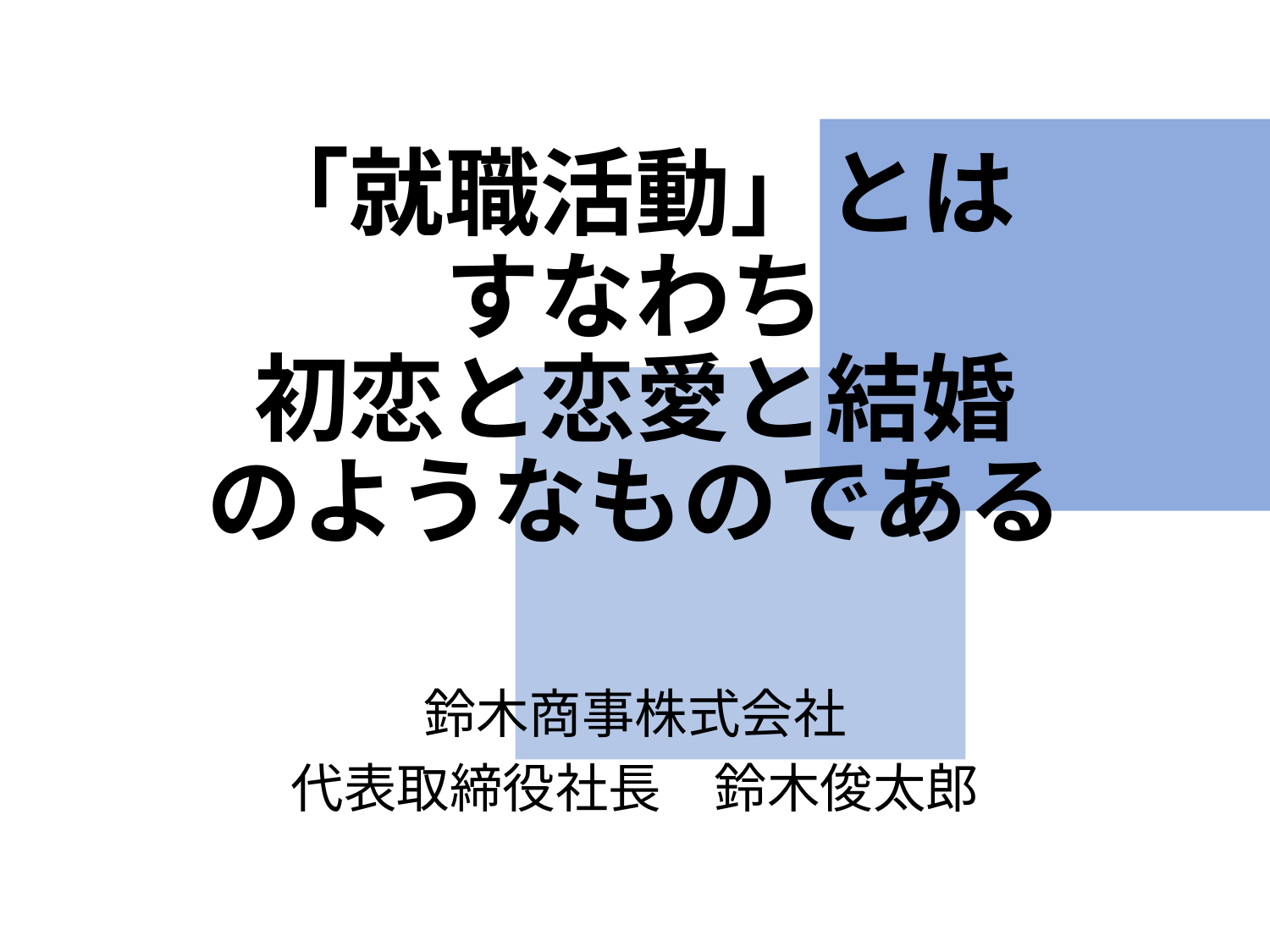

# 「就職活動」とは すなわち 初恋と恋愛と結婚 のようなものである

鈴木商事株式会社
代表取締役社長　鈴木俊太郎